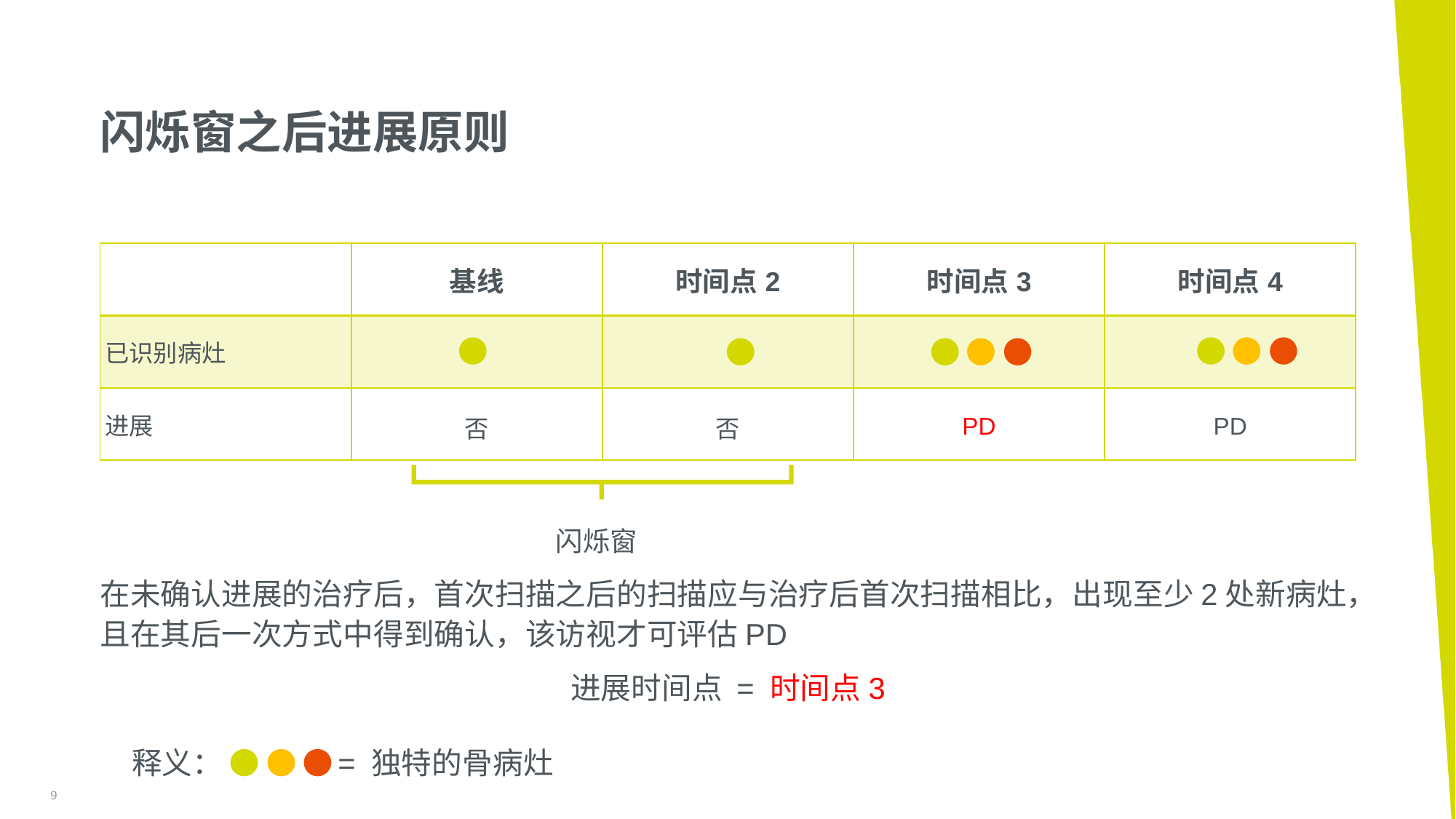

# 闪烁窗之后进展原则
|  | 基线 | 时间点2 | 时间点3 | 时间点4 |
| --- | --- | --- | --- | --- |
| 已识别病灶 |  |  |  |  |
| 进展 | 否 | 否 | PD | PD |

闪烁窗
在未确认进展的治疗后，首次扫描之后的扫描应与治疗后首次扫描相比，出现至少2处新病灶，且在其后一次方式中得到确认，该访视才可评估PD
进展时间点 = 时间点3
释义：                = 独特的骨病灶

9